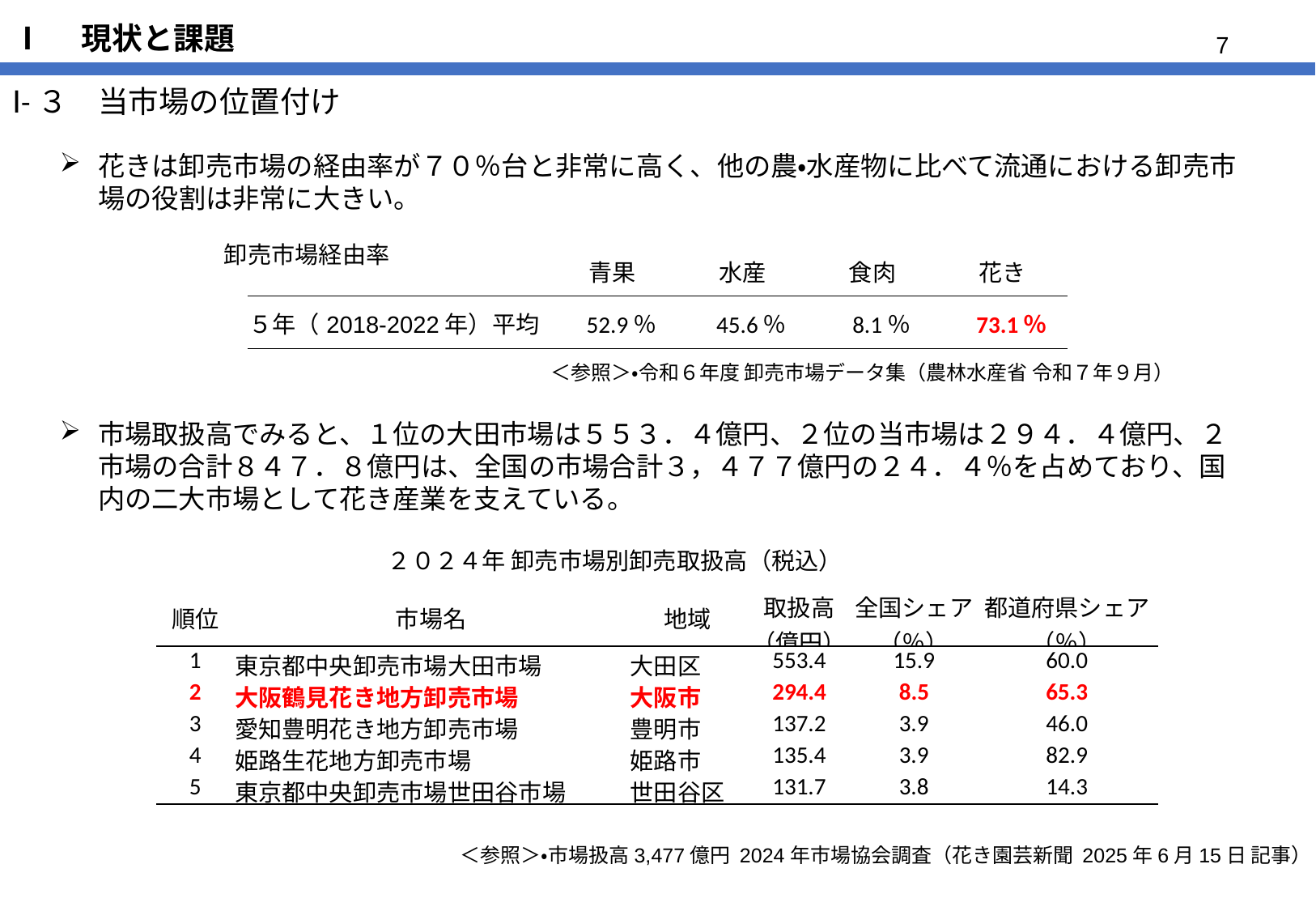

# Ⅰ　現状と課題
Ⅰ-３　当市場の位置付け
花きは卸売市場の経由率が７０％台と非常に高く、他の農・水産物に比べて流通における卸売市場の役割は非常に大きい。
卸売市場経由率
|  | 青果 | 水産 | 食肉 | 花き |
| --- | --- | --- | --- | --- |
| ５年（2018-2022年）平均 | 52.9％ | 45.6％ | 8.1％ | 73.1％ |
＜参照＞・令和６年度 卸売市場データ集（農林水産省 令和７年９月）
市場取扱高でみると、１位の大田市場は５５３．４億円、２位の当市場は２９４．４億円、２市場の合計８４７．８億円は、全国の市場合計３，４７７億円の２４．４％を占めており、国内の二大市場として花き産業を支えている。
２０２４年 卸売市場別卸売取扱高（税込）
| 順位 | 市場名 | 地域 | 取扱高 （億円） | 全国シェア （％） | 都道府県シェア（％） |
| --- | --- | --- | --- | --- | --- |
| 1 | 東京都中央卸売市場大田市場 | 大田区 | 553.4 | 15.9 | 60.0 |
| 2 | 大阪鶴見花き地方卸売市場 | 大阪市 | 294.4 | 8.5 | 65.3 |
| 3 | 愛知豊明花き地方卸売市場 | 豊明市 | 137.2 | 3.9 | 46.0 |
| 4 | 姫路生花地方卸売市場 | 姫路市 | 135.4 | 3.9 | 82.9 |
| 5 | 東京都中央卸売市場世田谷市場 | 世田谷区 | 131.7 | 3.8 | 14.3 |
＜参照＞・市場扱高3,477億円 2024年市場協会調査（花き園芸新聞 2025年6月15日 記事）